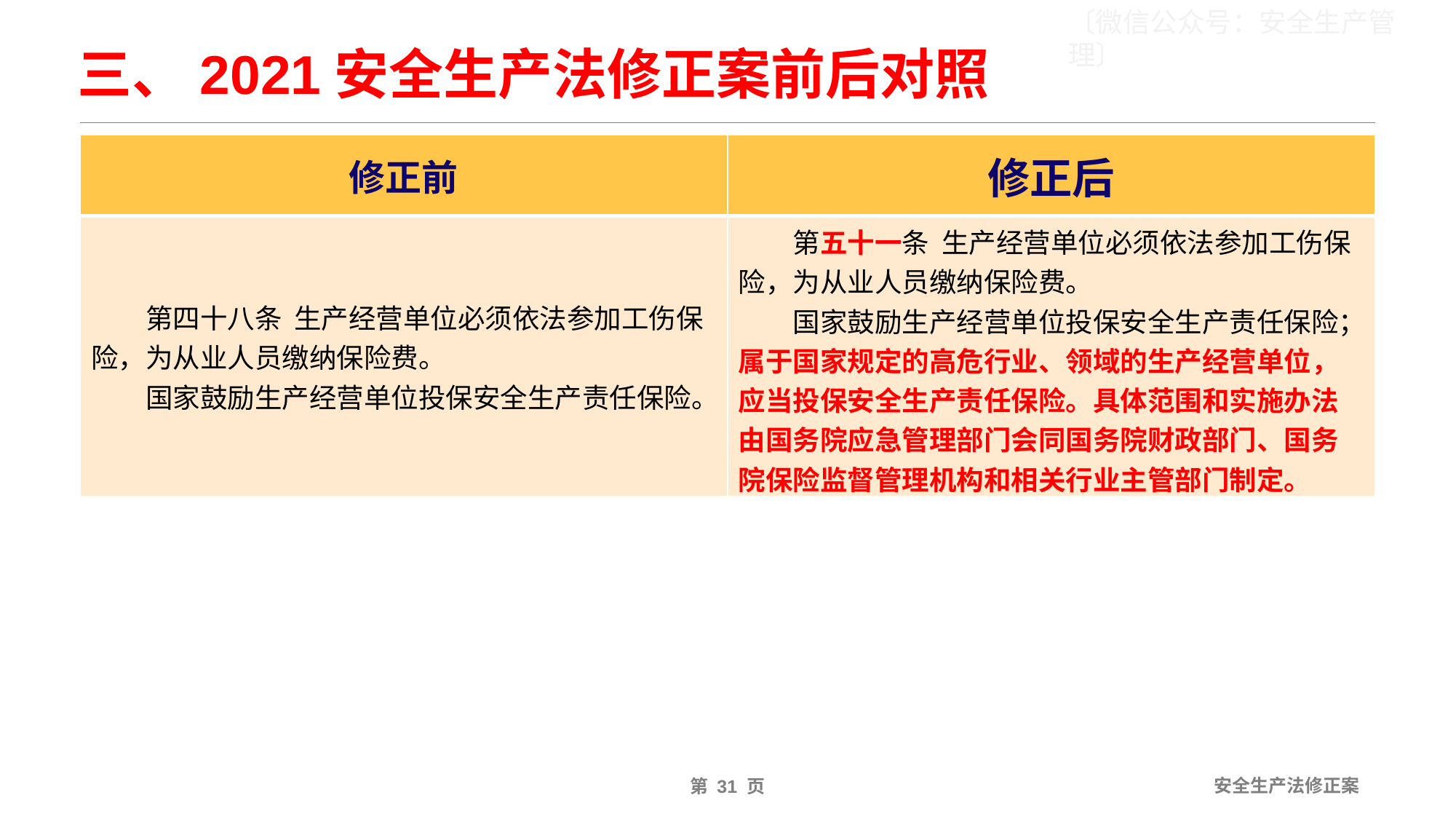

三、2021安全生产法修正案前后对照
| 修正前 | 修正后 |
| --- | --- |
| 第四十八条 生产经营单位必须依法参加工伤保险，为从业人员缴纳保险费。 国家鼓励生产经营单位投保安全生产责任保险。 | 第五十一条 生产经营单位必须依法参加工伤保险，为从业人员缴纳保险费。 国家鼓励生产经营单位投保安全生产责任保险；属于国家规定的高危行业、领域的生产经营单位，应当投保安全生产责任保险。具体范围和实施办法由国务院应急管理部门会同国务院财政部门、国务院保险监督管理机构和相关行业主管部门制定。 |